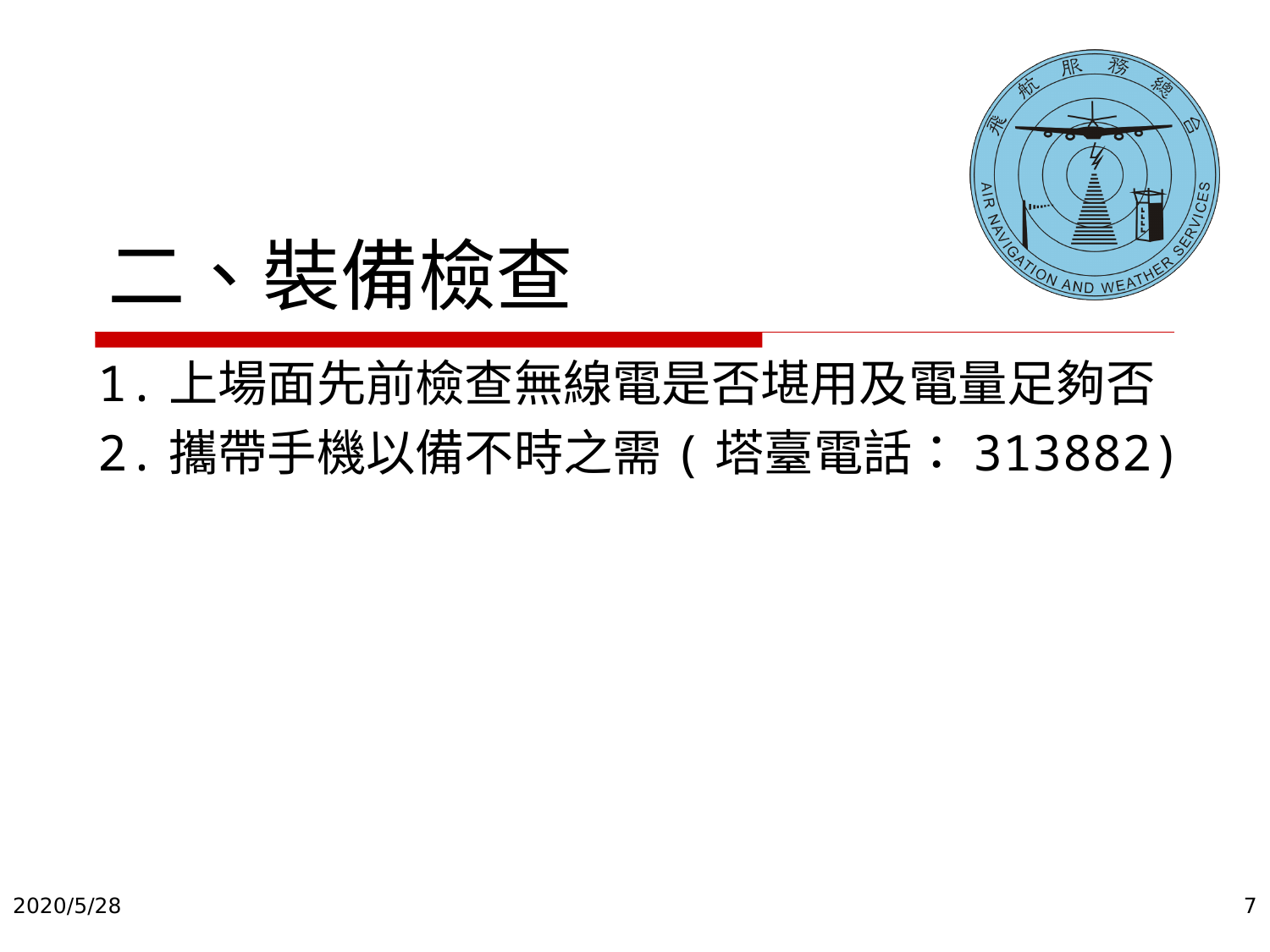

# 二、裝備檢查
1.上場面先前檢查無線電是否堪用及電量足夠否
2.攜帶手機以備不時之需(塔臺電話：313882)

2020/5/28
7